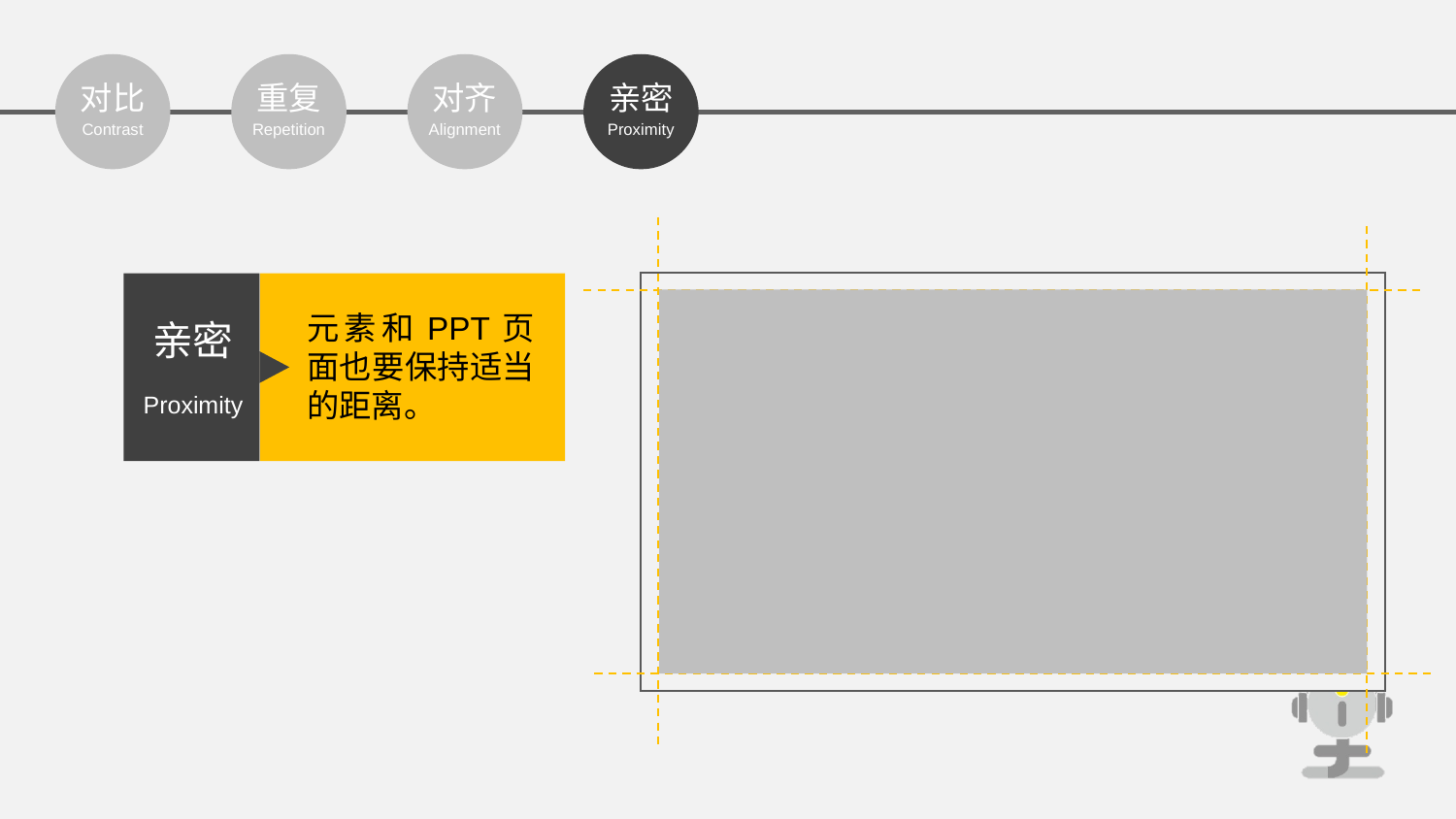

对比
Contrast

对齐
Alignment

亲密
Proximity
重复
Repetition

元素和PPT页面也要保持适当的距离。
亲密
Proximity